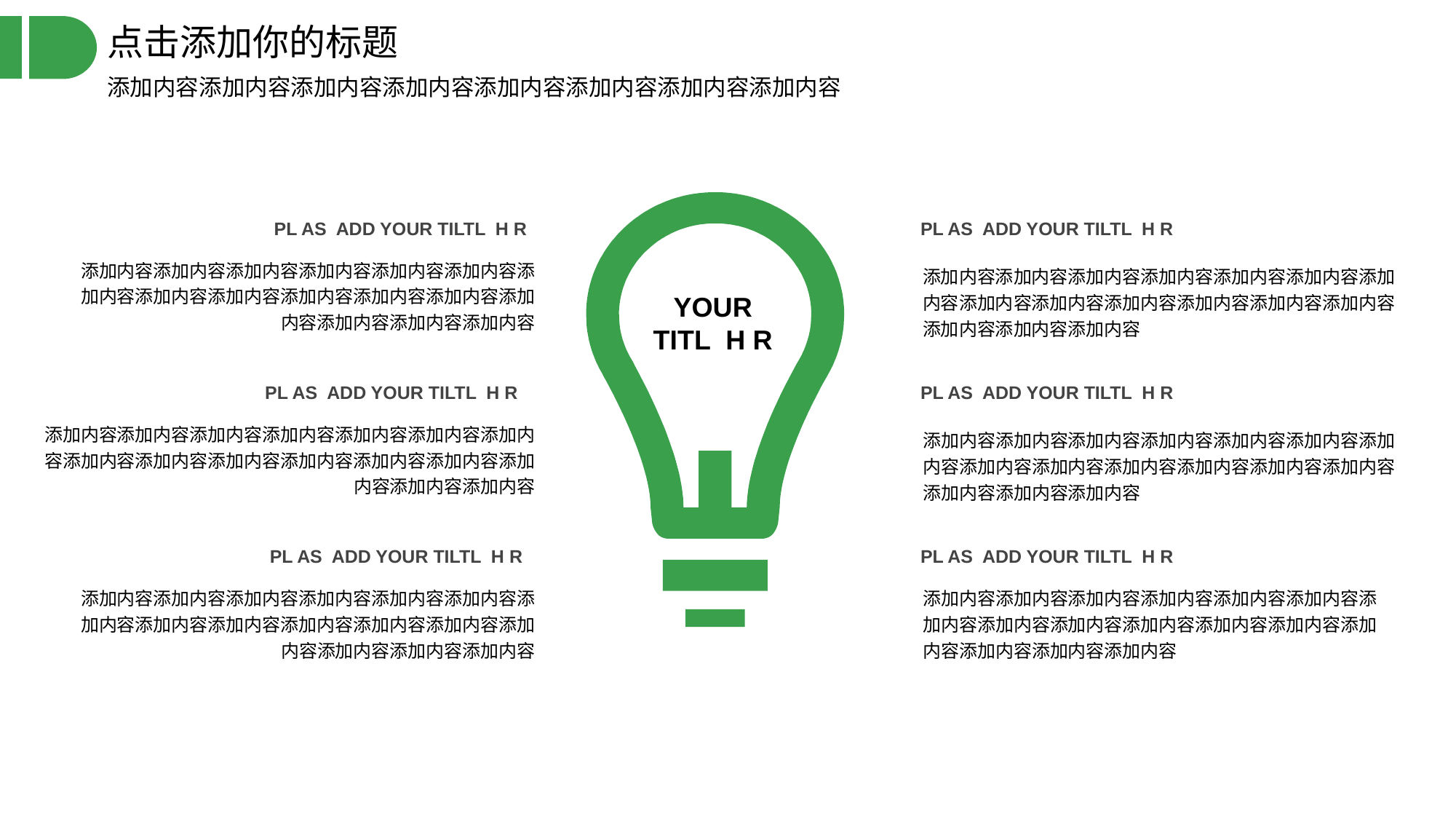

点击添加你的标题

添加内容添加内容添加内容添加内容添加内容添加内容添加内容添加内容

PL AS  ADD YOUR TILTL  H R
添加内容添加内容添加内容添加内容添加内容添加内容添加内容添加内容添加内容添加内容添加内容添加内容添加内容添加内容添加内容添加内容

PL AS  ADD YOUR TILTL  H R
添加内容添加内容添加内容添加内容添加内容添加内容添加内容添加内容添加内容添加内容添加内容添加内容添加内容添加内容添加内容添加内容

YOUR
TITL  H R
PL AS  ADD YOUR TILTL  H R
添加内容添加内容添加内容添加内容添加内容添加内容添加内容添加内容添加内容添加内容添加内容添加内容添加内容添加内容添加内容添加内容

PL AS  ADD YOUR TILTL  H R
添加内容添加内容添加内容添加内容添加内容添加内容添加内容添加内容添加内容添加内容添加内容添加内容添加内容添加内容添加内容添加内容

PL AS  ADD YOUR TILTL  H R
添加内容添加内容添加内容添加内容添加内容添加内容添加内容添加内容添加内容添加内容添加内容添加内容添加内容添加内容添加内容添加内容

PL AS  ADD YOUR TILTL  H R
添加内容添加内容添加内容添加内容添加内容添加内容添加内容添加内容添加内容添加内容添加内容添加内容添加内容添加内容添加内容添加内容